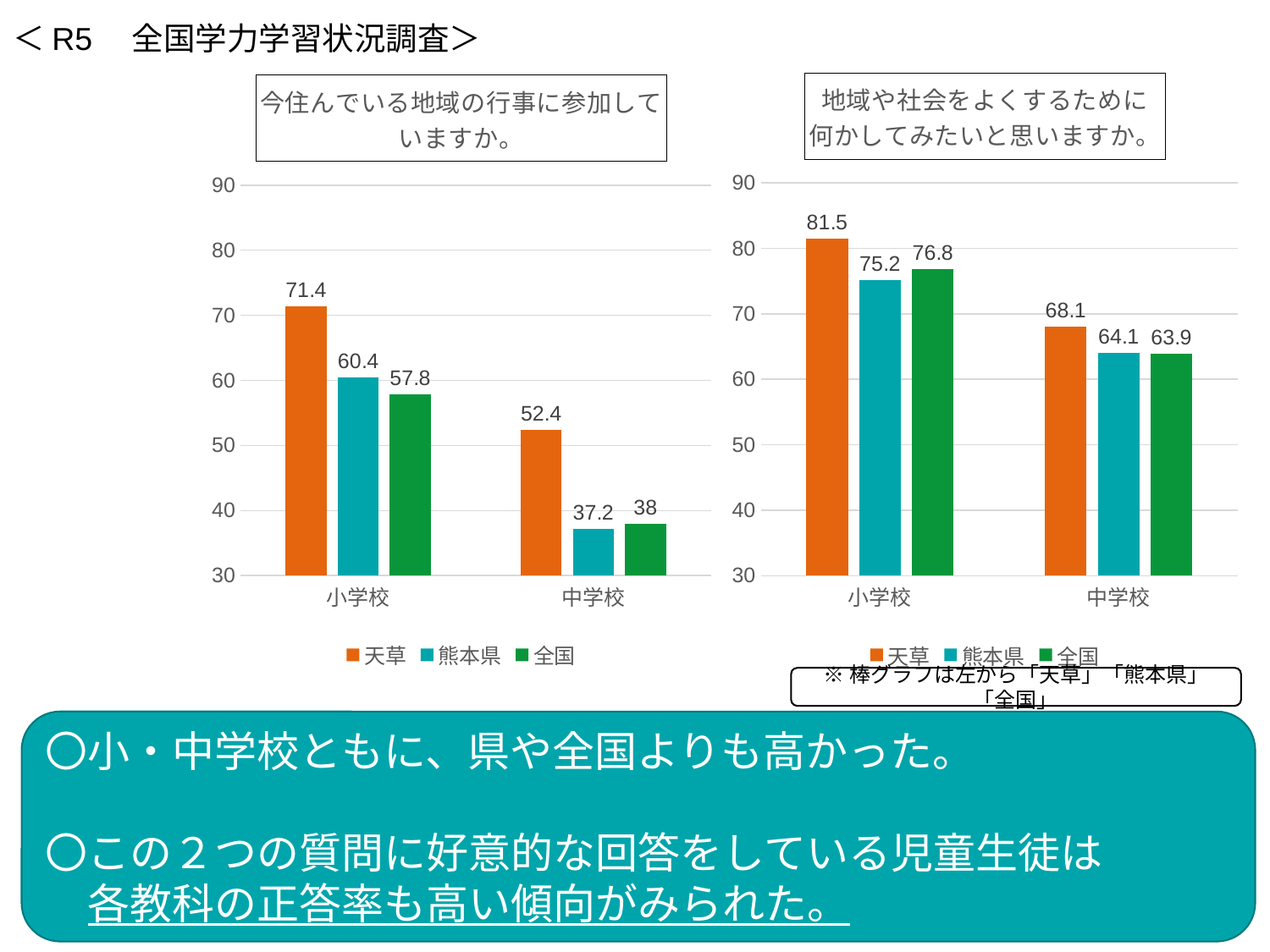

＜R5　全国学力学習状況調査＞

### Chart: 地域や社会をよくするために
何かしてみたいと思いますか。

| Category | 天草 | 熊本県 | 全国 |
|---|---|---|---|
| 小学校 | 81.5 | 75.2 | 76.8 |
| 中学校 | 68.1 | 64.1 | 63.9 |

### Chart: 今住んでいる地域の行事に参加していますか。

| Category | 天草 | 熊本県 | 全国 |
|---|---|---|---|
| 小学校 | 71.4 | 60.4 | 57.8 |
| 中学校 | 52.4 | 37.2 | 38.0 |
※棒グラフは左から「天草」「熊本県」「全国」
〇小・中学校ともに、県や全国よりも高かった。

〇この２つの質問に好意的な回答をしている児童生徒は
　各教科の正答率も高い傾向がみられた。